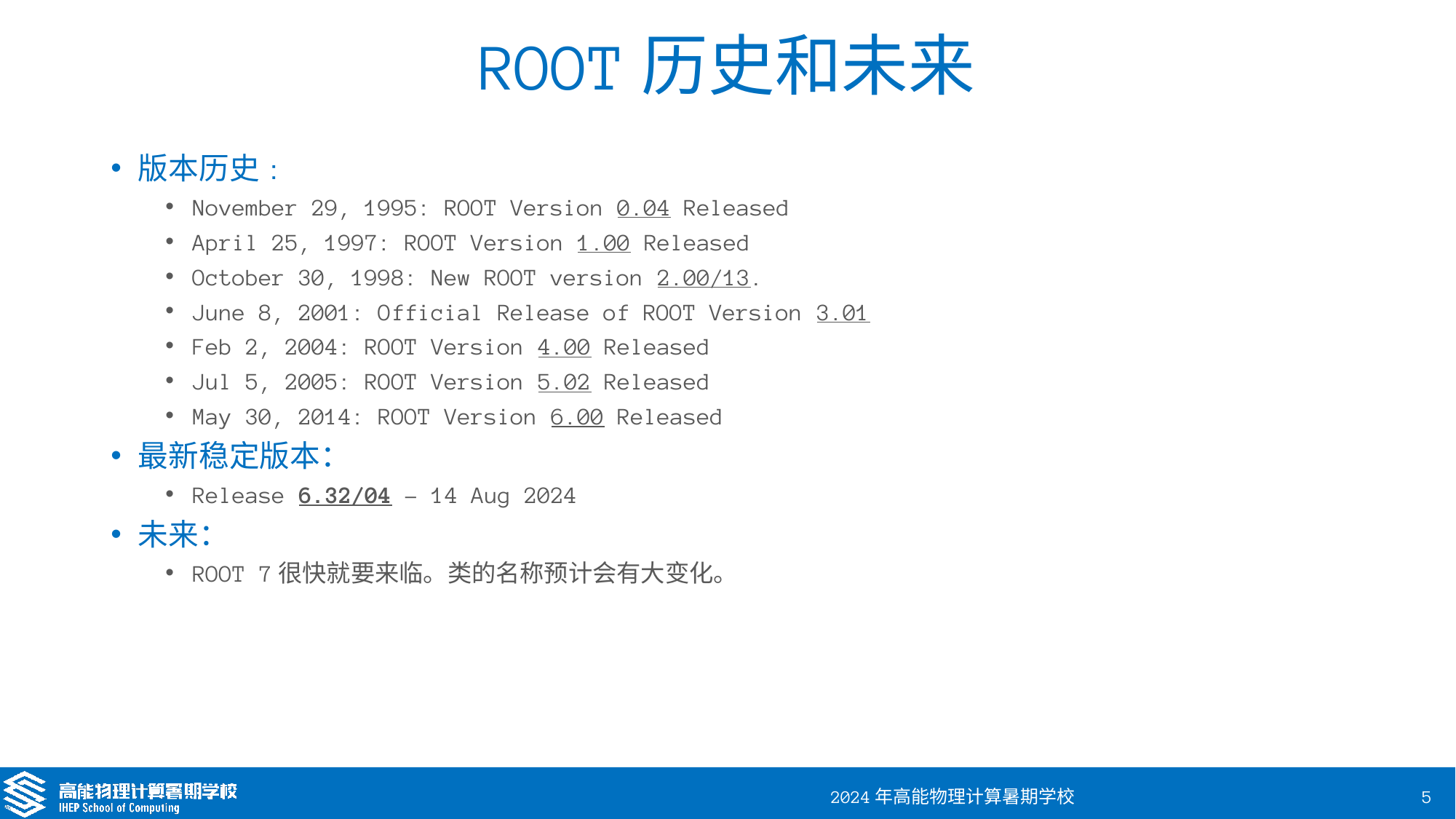

# ROOT历史和未来
版本历史:
November 29, 1995: ROOT Version 0.04 Released
April 25, 1997: ROOT Version 1.00 Released
October 30, 1998: New ROOT version 2.00/13.
June 8, 2001: Official Release of ROOT Version 3.01
Feb 2, 2004: ROOT Version 4.00 Released
Jul 5, 2005: ROOT Version 5.02 Released
May 30, 2014: ROOT Version 6.00 Released
最新稳定版本：
Release 6.32/04 - 14 Aug 2024
未来：
ROOT 7很快就要来临。类的名称预计会有大变化。

2024年高能物理计算暑期学校
5